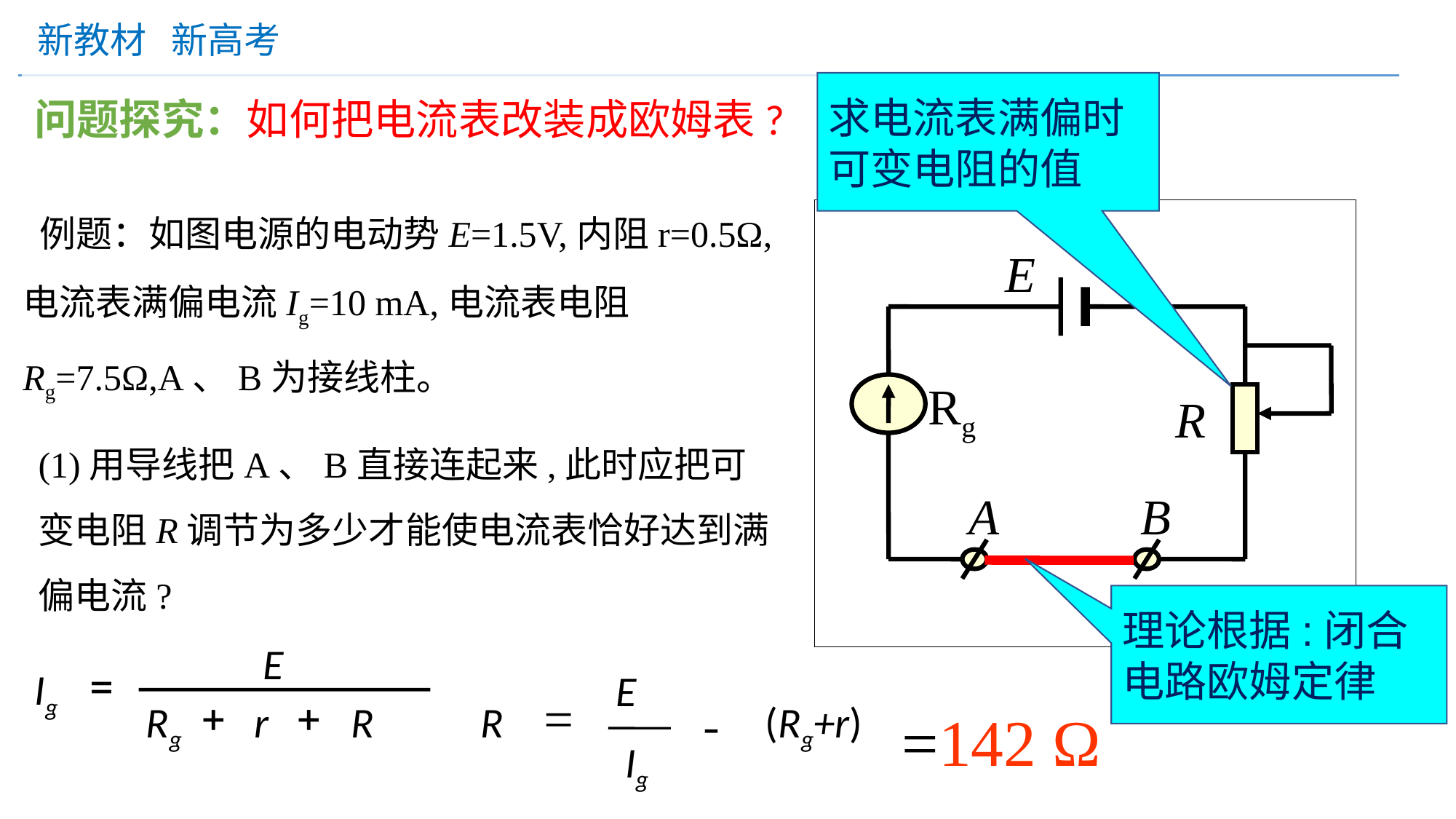

问题探究：如何把电流表改装成欧姆表?
求电流表满偏时可变电阻的值
 例题：如图电源的电动势E=1.5V,内阻r=0.5Ω,电流表满偏电流Ig=10 mA,电流表电阻Rg=7.5Ω,A、B为接线柱。

r
E

  R
A
B
Rg
(1)用导线把A、B直接连起来,此时应把可变电阻R调节为多少才能使电流表恰好达到满偏电流?

理论根据:闭合电路欧姆定律

E
=
Ig

+
+
Rg
r
R

E
=
(Rg+r)
R
-

Ig
=142 Ω